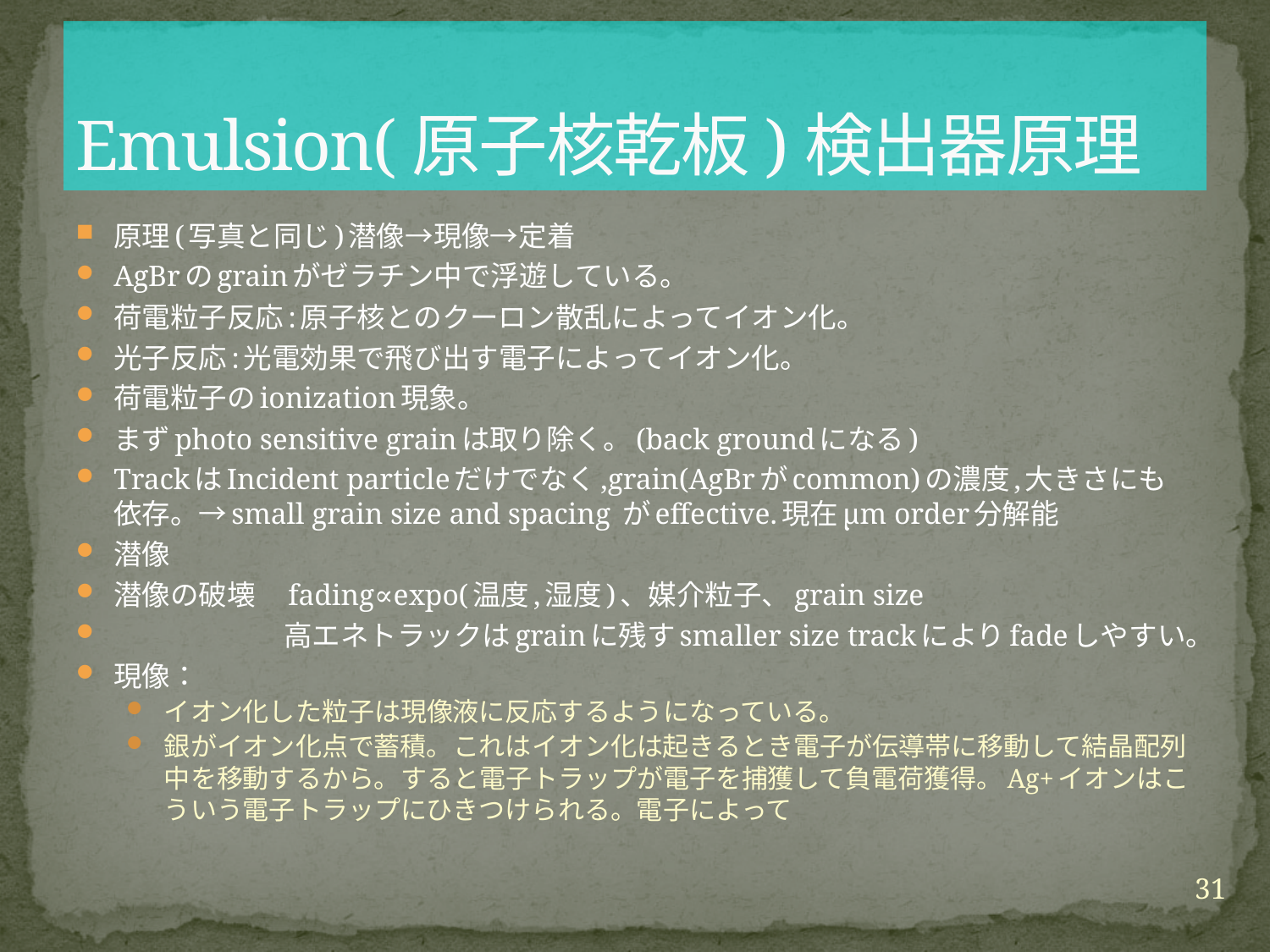

# Emulsion(原子核乾板)検出器原理
原理(写真と同じ)潜像→現像→定着
AgBrのgrainがゼラチン中で浮遊している。
荷電粒子反応:原子核とのクーロン散乱によってイオン化。
光子反応:光電効果で飛び出す電子によってイオン化。
荷電粒子のionization現象。
まずphoto sensitive grainは取り除く。(back groundになる)
TrackはIncident particleだけでなく,grain(AgBrがcommon)の濃度,大きさにも依存。→small grain size and spacing がeffective.現在μm order分解能
潜像
潜像の破壊　fading∝expo(温度,湿度)、媒介粒子、grain size
　　　　　　高エネトラックはgrainに残すsmaller size trackによりfadeしやすい。
現像：
イオン化した粒子は現像液に反応するようになっている。
銀がイオン化点で蓄積。これはイオン化は起きるとき電子が伝導帯に移動して結晶配列中を移動するから。すると電子トラップが電子を捕獲して負電荷獲得。Ag+イオンはこういう電子トラップにひきつけられる。電子によって

31